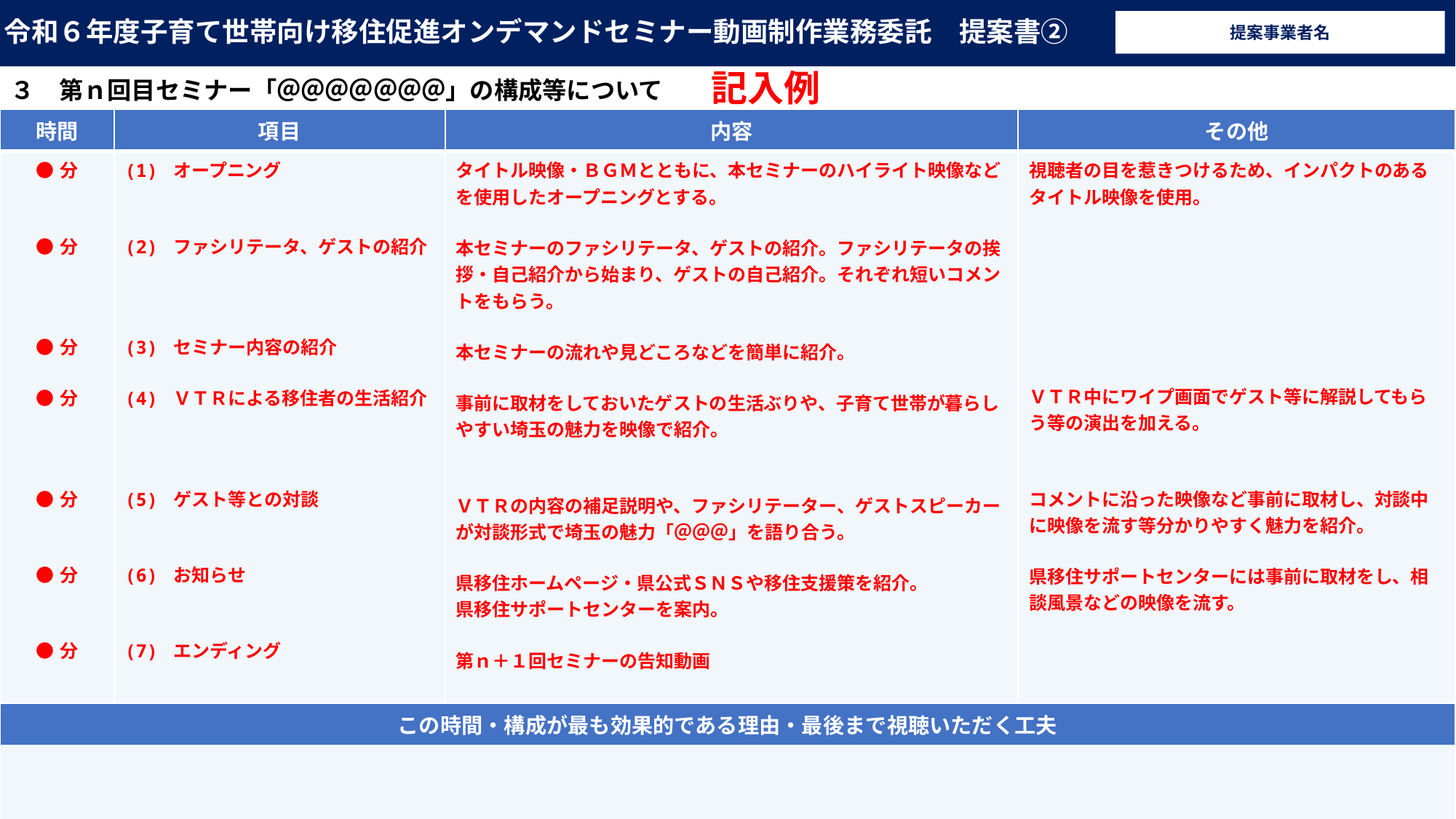

# 令和６年度子育て世帯向け移住促進オンデマンドセミナー動画制作業務委託　提案書②
提案事業者名
記入例
３　第ｎ回目セミナー「＠＠＠＠＠＠＠」の構成等について
| 時間 | 項目 | 内容 | その他 |
| --- | --- | --- | --- |
| ●分 ●分 ●分 ●分 ●分 ●分 ●分 | (1) オープニング (2) ファシリテータ、ゲストの紹介 (3) セミナー内容の紹介 (4) ＶＴＲによる移住者の生活紹介 (5) ゲスト等との対談 (6) お知らせ (7) エンディング | タイトル映像・ＢＧＭとともに、本セミナーのハイライト映像などを使用したオープニングとする。 本セミナーのファシリテータ、ゲストの紹介。ファシリテータの挨拶・自己紹介から始まり、ゲストの自己紹介。それぞれ短いコメントをもらう。 本セミナーの流れや見どころなどを簡単に紹介。 事前に取材をしておいたゲストの生活ぶりや、子育て世帯が暮らしやすい埼玉の魅力を映像で紹介。 ＶＴＲの内容の補足説明や、ファシリテーター、ゲストスピーカーが対談形式で埼玉の魅力「＠＠＠」を語り合う。 県移住ホームページ・県公式ＳＮＳや移住支援策を紹介。 県移住サポートセンターを案内。 第ｎ＋１回セミナーの告知動画 | 視聴者の目を惹きつけるため、インパクトのあるタイトル映像を使用。 ＶＴＲ中にワイプ画面でゲスト等に解説してもらう等の演出を加える。 コメントに沿った映像など事前に取材し、対談中に映像を流す等分かりやすく魅力を紹介。 県移住サポートセンターには事前に取材をし、相談風景などの映像を流す。 |
| この時間・構成が最も効果的である理由・最後まで視聴いただく工夫 |  |  |  |
|  |  |  |  |